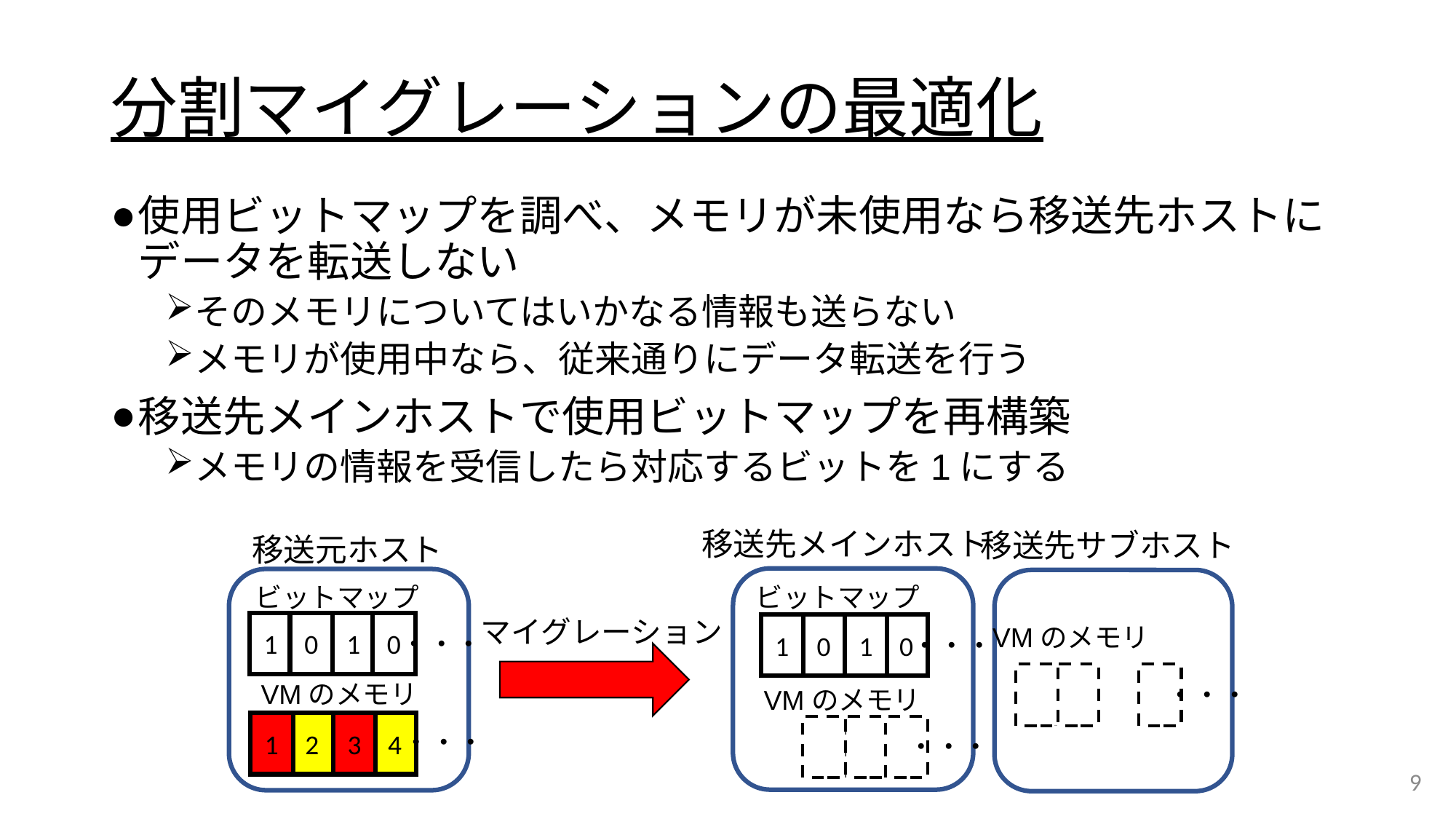

# 分割マイグレーションの最適化
使用ビットマップを調べ、メモリが未使用なら移送先ホストにデータを転送しない
そのメモリについてはいかなる情報も送らない
メモリが使用中なら、従来通りにデータ転送を行う
移送先メインホストで使用ビットマップを再構築
メモリの情報を受信したら対応するビットを1にする
移送先メインホスト
移送先サブホスト
移送元ホスト

ビットマップ
ビットマップ
マイグレーション
1
0
1
0
1
0
0
0
1
0
VMのメモリ
・・・
・・・

VMのメモリ
・・・
VMのメモリ
1
2
3
4

・・・
・・・
9